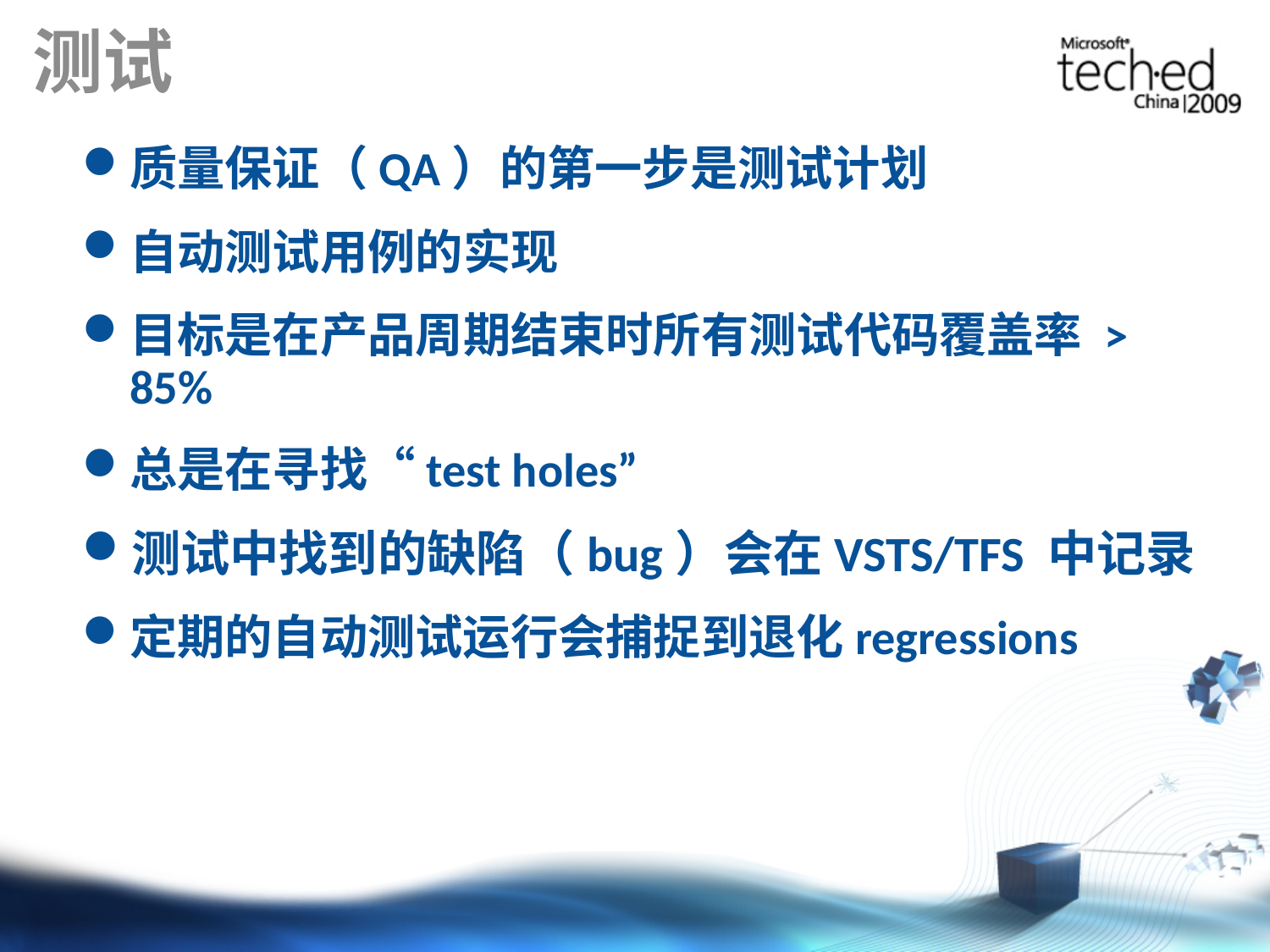

# 测试
质量保证（QA）的第一步是测试计划
自动测试用例的实现
目标是在产品周期结束时所有测试代码覆盖率 > 85%
总是在寻找“test holes”
测试中找到的缺陷（bug）会在VSTS/TFS 中记录
定期的自动测试运行会捕捉到退化regressions